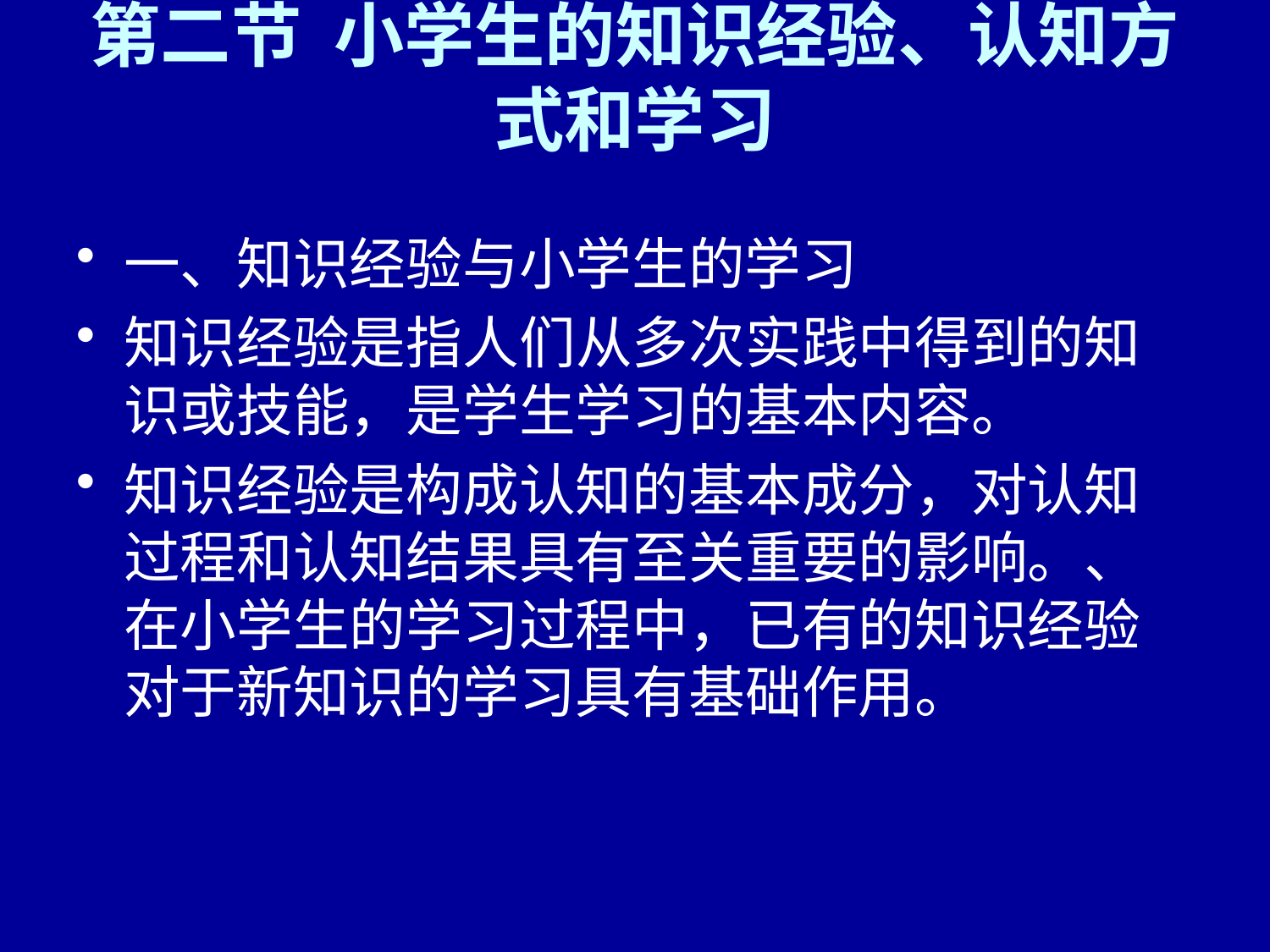

# 第二节  小学生的知识经验、认知方式和学习
一、知识经验与小学生的学习
知识经验是指人们从多次实践中得到的知识或技能，是学生学习的基本内容。
知识经验是构成认知的基本成分，对认知过程和认知结果具有至关重要的影响。、在小学生的学习过程中，已有的知识经验对于新知识的学习具有基础作用。